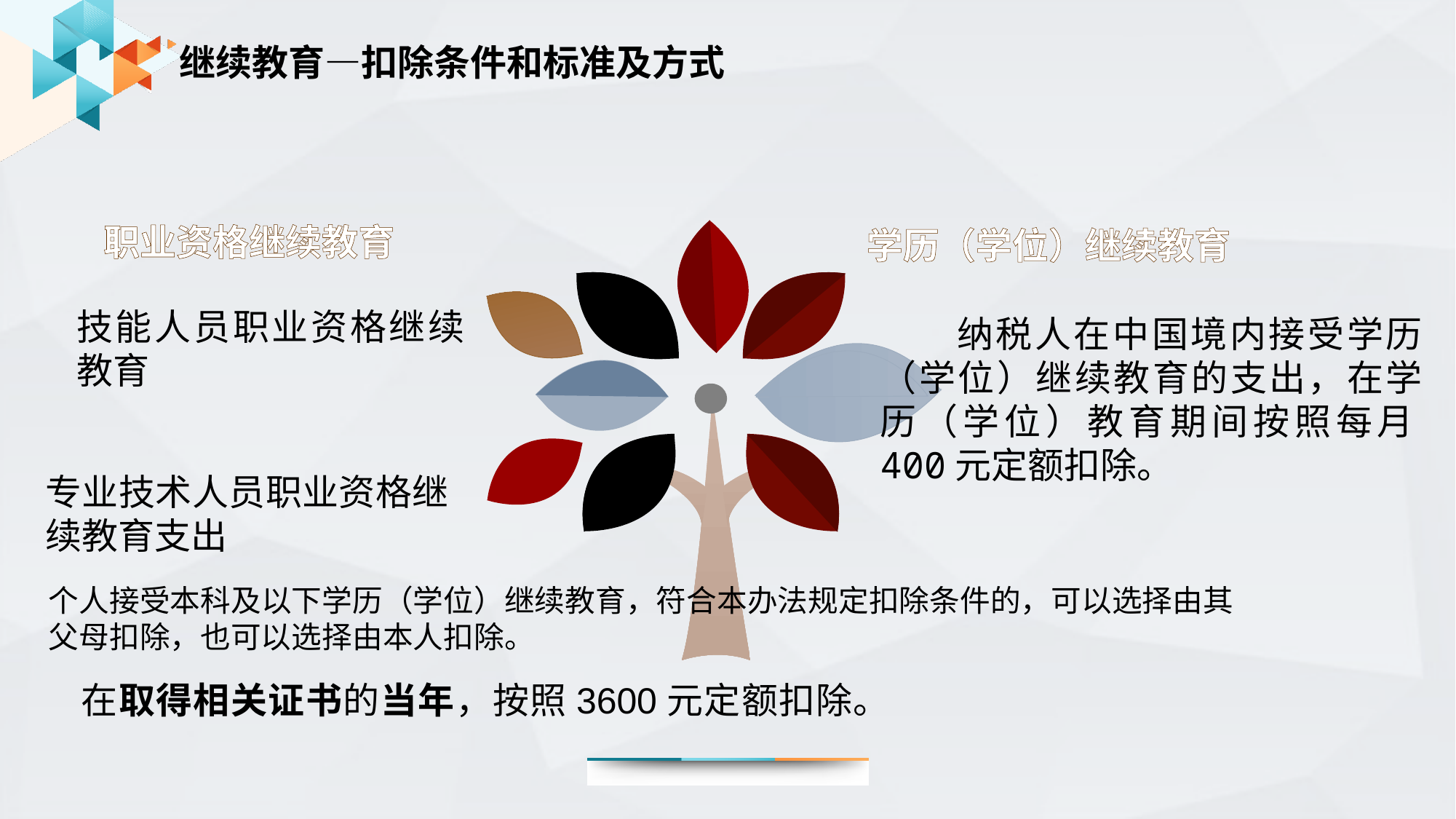

继续教育—扣除条件和标准及方式
职业资格继续教育
学历（学位）继续教育

技能人员职业资格继续教育

      纳税人在中国境内接受学历（学位）继续教育的支出，在学历（学位）教育期间按照每月400元定额扣除。
专业技术人员职业资格继续教育支出
个人接受本科及以下学历（学位）继续教育，符合本办法规定扣除条件的，可以选择由其父母扣除，也可以选择由本人扣除。
在取得相关证书的当年，按照3600元定额扣除。